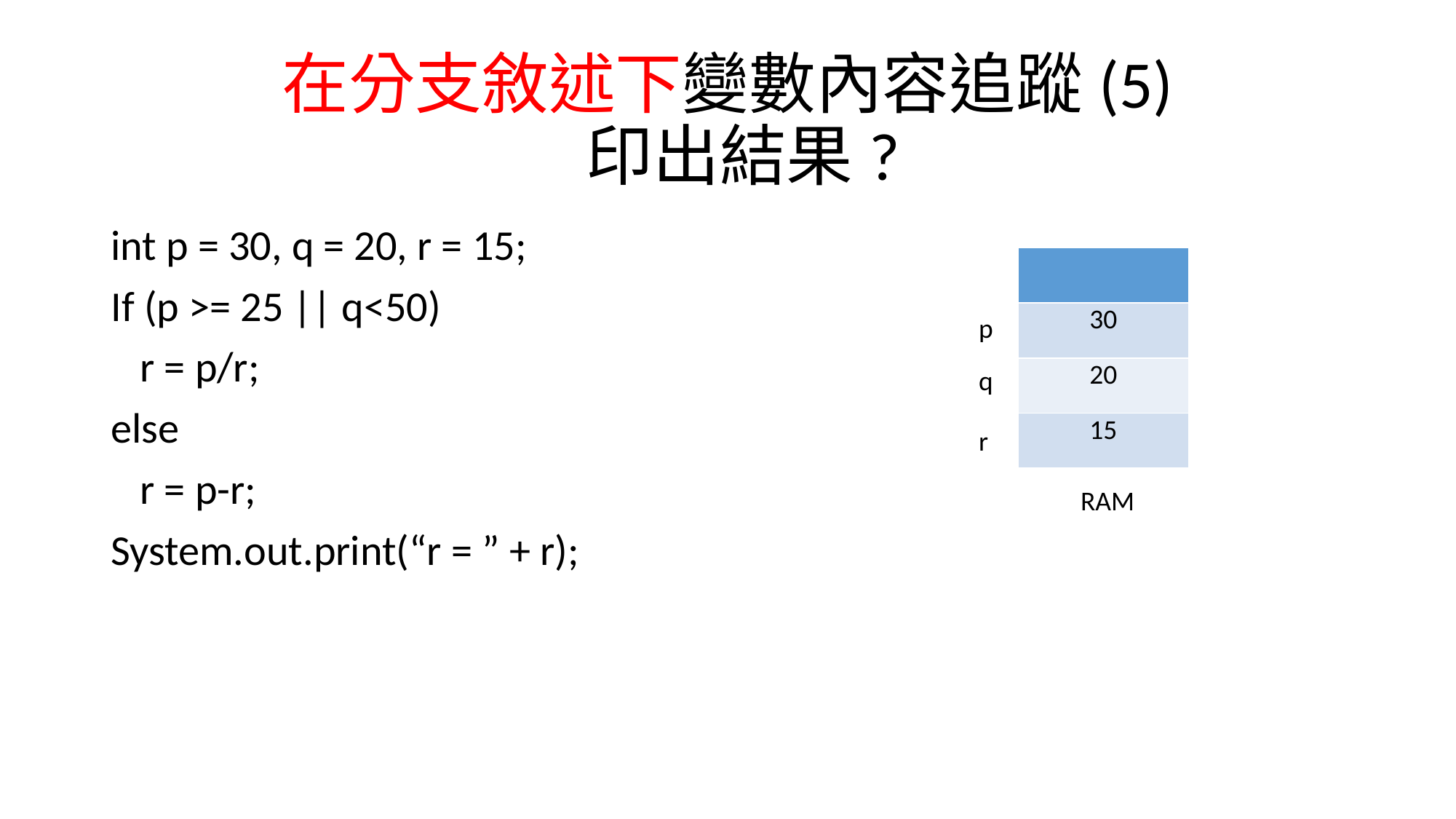

# 在分支敘述下變數內容追蹤(5) 印出結果?
int p = 30, q = 20, r = 15;
If (p >= 25 || q<50)
   r = p/r;
else
   r = p-r;
System.out.print(“r = ” + r);
|  |
| --- |
| 30 |
| 20 |
| 15 |
p
q
r
RAM